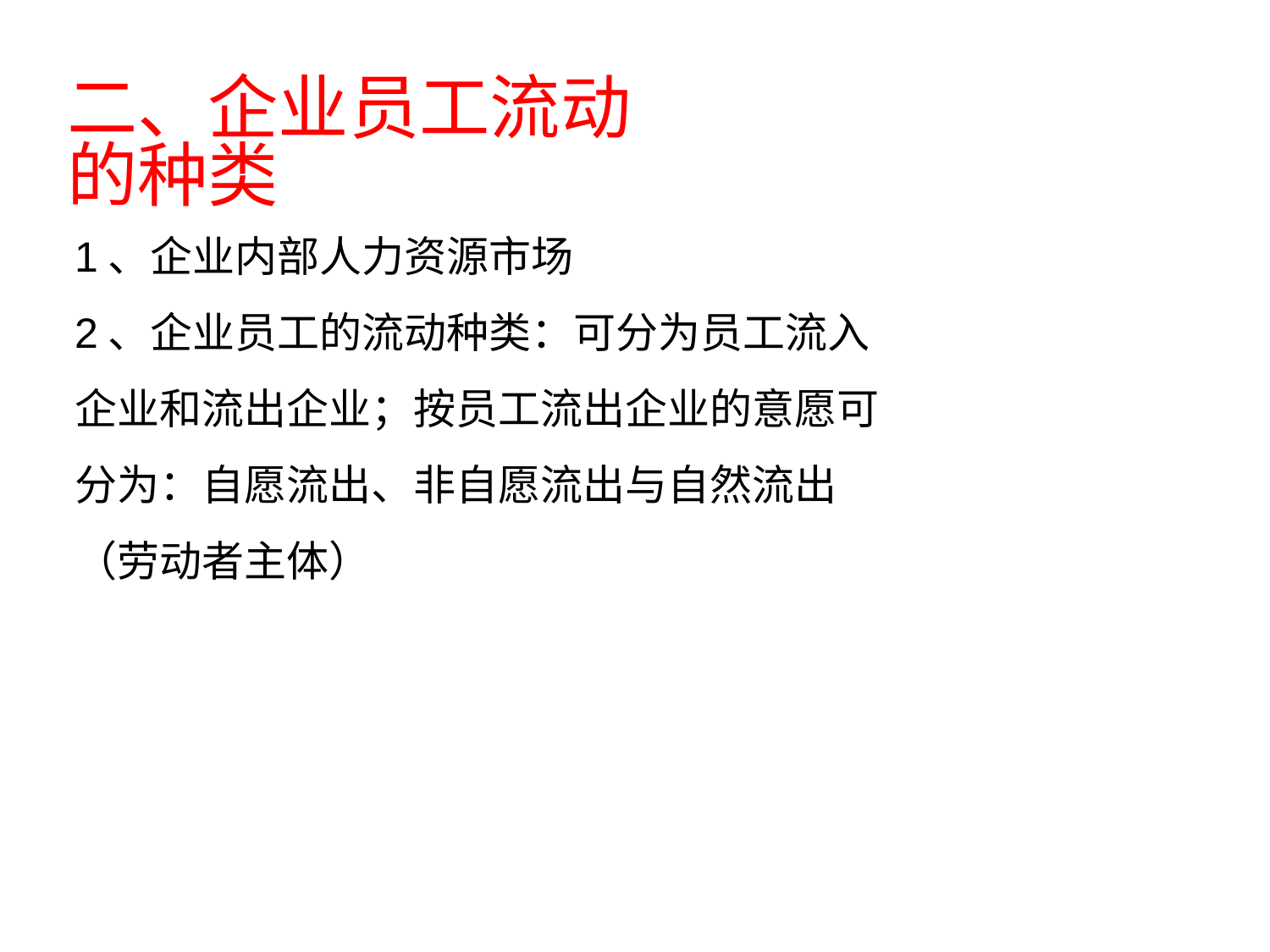

# 二、企业员工流动的种类
1、企业内部人力资源市场
2、企业员工的流动种类：可分为员工流入企业和流出企业；按员工流出企业的意愿可分为：自愿流出、非自愿流出与自然流出（劳动者主体）